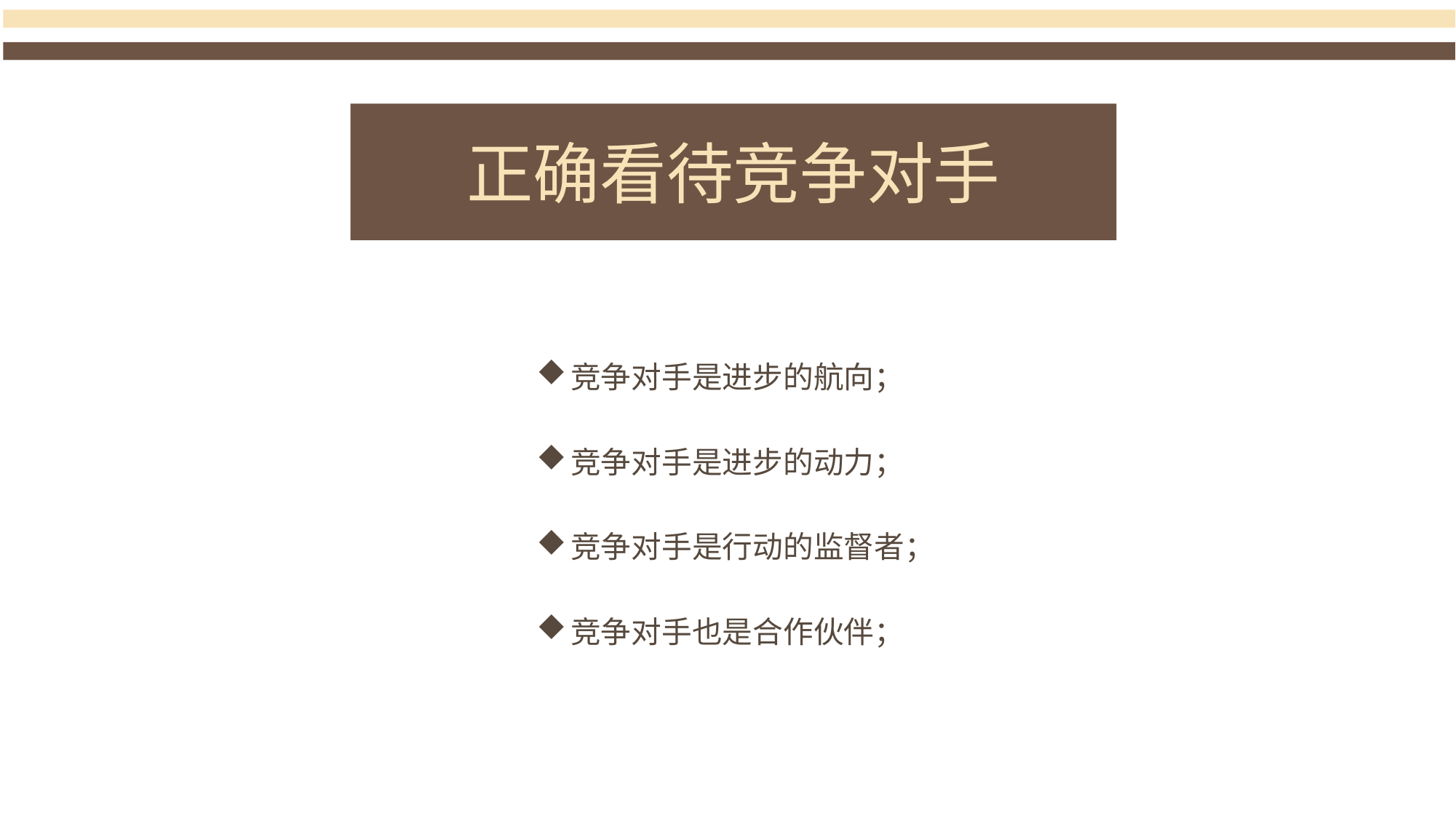

正确看待竞争对手

竞争对手是进步的航向；
竞争对手是进步的动力；
竞争对手是行动的监督者；
竞争对手也是合作伙伴；